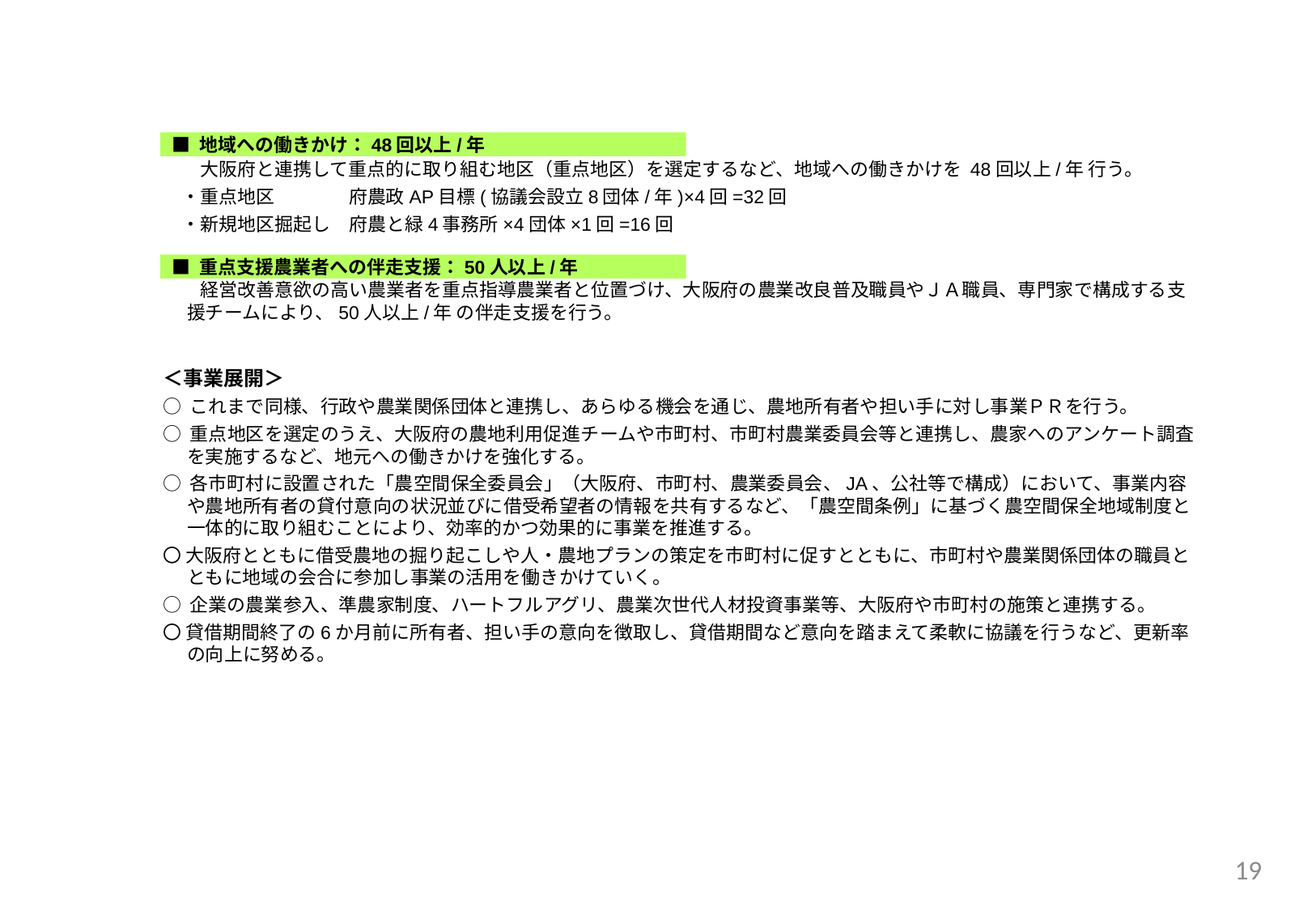

大阪府と連携して重点的に取り組む地区（重点地区）を選定するなど、地域への働きかけを 48回以上/年 行う。
　・重点地区　　　　府農政AP目標(協議会設立8団体/年)×4回=32回
　・新規地区掘起し　府農と緑4事務所×4団体×1回=16回

　　経営改善意欲の高い農業者を重点指導農業者と位置づけ、大阪府の農業改良普及職員やＪＡ職員、専門家で構成する支援チームにより、50人以上/年 の伴走支援を行う。
■ 地域への働きかけ：48回以上/年
■ 重点支援農業者への伴走支援：50人以上/年
＜事業展開＞
○ これまで同様、行政や農業関係団体と連携し、あらゆる機会を通じ、農地所有者や担い手に対し事業ＰＲを行う。
○ 重点地区を選定のうえ、大阪府の農地利用促進チームや市町村、市町村農業委員会等と連携し、農家へのアンケート調査を実施するなど、地元への働きかけを強化する。
○ 各市町村に設置された「農空間保全委員会」（大阪府、市町村、農業委員会、JA、公社等で構成）において、事業内容や農地所有者の貸付意向の状況並びに借受希望者の情報を共有するなど、「農空間条例」に基づく農空間保全地域制度と一体的に取り組むことにより、効率的かつ効果的に事業を推進する。
〇 大阪府とともに借受農地の掘り起こしや人・農地プランの策定を市町村に促すとともに、市町村や農業関係団体の職員とともに地域の会合に参加し事業の活用を働きかけていく。
○ 企業の農業参入、準農家制度、ハートフルアグリ、農業次世代人材投資事業等、大阪府や市町村の施策と連携する。
〇 貸借期間終了の6か月前に所有者、担い手の意向を徴取し、貸借期間など意向を踏まえて柔軟に協議を行うなど、更新率の向上に努める。
19